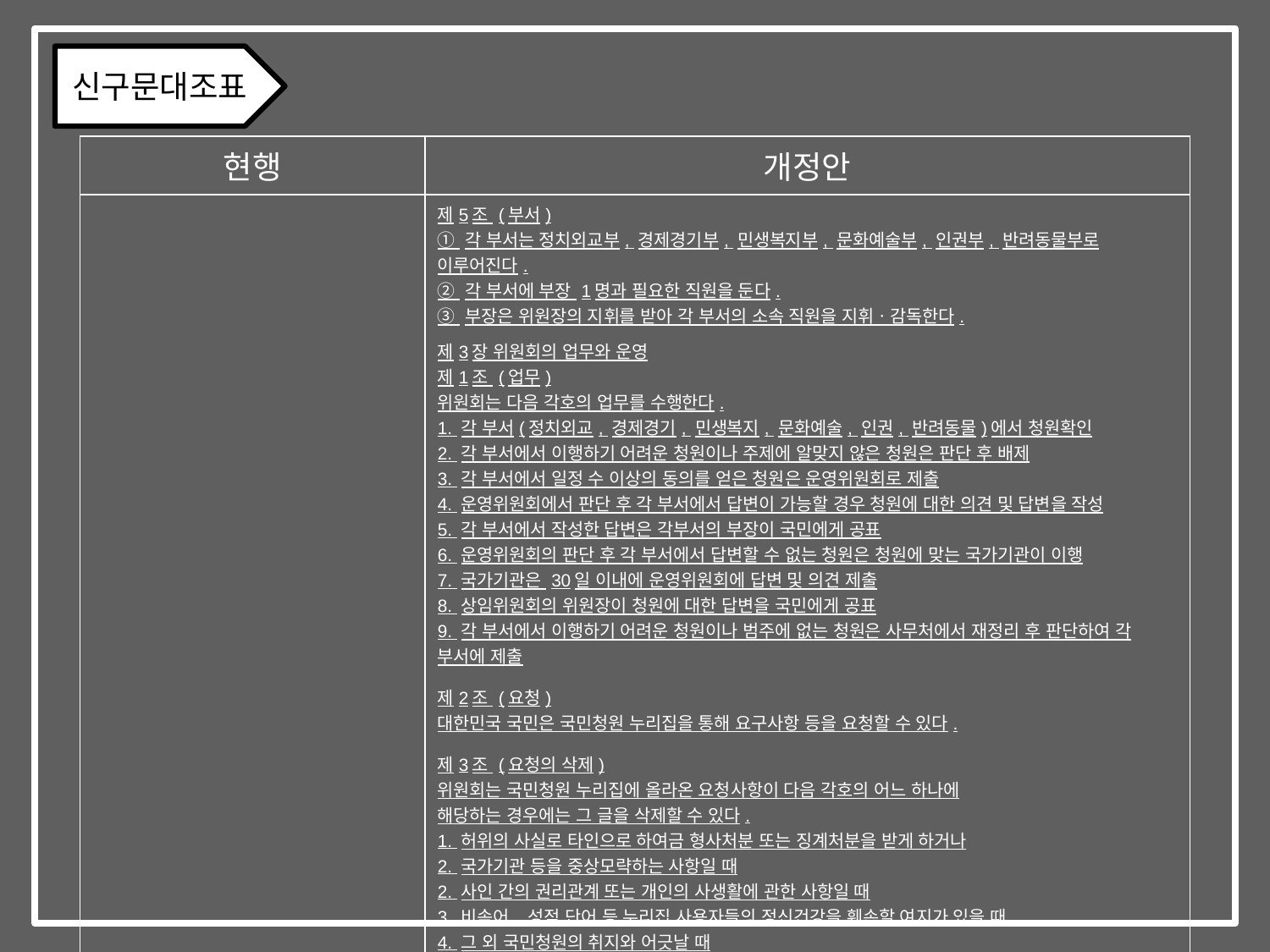

신구문대조표
| 현행 | 개정안 |
| --- | --- |
|  | 제5조 (부서) ① 각 부서는 정치외교부, 경제경기부, 민생복지부, 문화예술부, 인권부, 반려동물부로 이루어진다. ② 각 부서에 부장 1명과 필요한 직원을 둔다. ③ 부장은 위원장의 지휘를 받아 각 부서의 소속 직원을 지휘ㆍ감독한다. 제3장 위원회의 업무와 운영 제1조 (업무) 위원회는 다음 각호의 업무를 수행한다. 1. 각 부서(정치외교, 경제경기, 민생복지, 문화예술, 인권, 반려동물)에서 청원확인 2. 각 부서에서 이행하기 어려운 청원이나 주제에 알맞지 않은 청원은 판단 후 배제 3. 각 부서에서 일정 수 이상의 동의를 얻은 청원은 운영위원회로 제출 4. 운영위원회에서 판단 후 각 부서에서 답변이 가능할 경우 청원에 대한 의견 및 답변을 작성 5. 각 부서에서 작성한 답변은 각부서의 부장이 국민에게 공표 6. 운영위원회의 판단 후 각 부서에서 답변할 수 없는 청원은 청원에 맞는 국가기관이 이행 7. 국가기관은 30일 이내에 운영위원회에 답변 및 의견 제출 8. 상임위원회의 위원장이 청원에 대한 답변을 국민에게 공표 9. 각 부서에서 이행하기 어려운 청원이나 범주에 없는 청원은 사무처에서 재정리 후 판단하여 각 부서에 제출 제2조 (요청) 대한민국 국민은 국민청원 누리집을 통해 요구사항 등을 요청할 수 있다. 제3조 (요청의 삭제) 위원회는 국민청원 누리집에 올라온 요청사항이 다음 각호의 어느 하나에 해당하는 경우에는 그 글을 삭제할 수 있다. 1. 허위의 사실로 타인으로 하여금 형사처분 또는 징계처분을 받게 하거나 2. 국가기관 등을 중상모략하는 사항일 때 2. 사인 간의 권리관계 또는 개인의 사생활에 관한 사항일 때 3. 비속어, 성적 단어 등 누리집 사용자들의 정신건강을 훼손할 여지가 있을 때 4. 그 외 국민청원의 취지와 어긋날 때 |